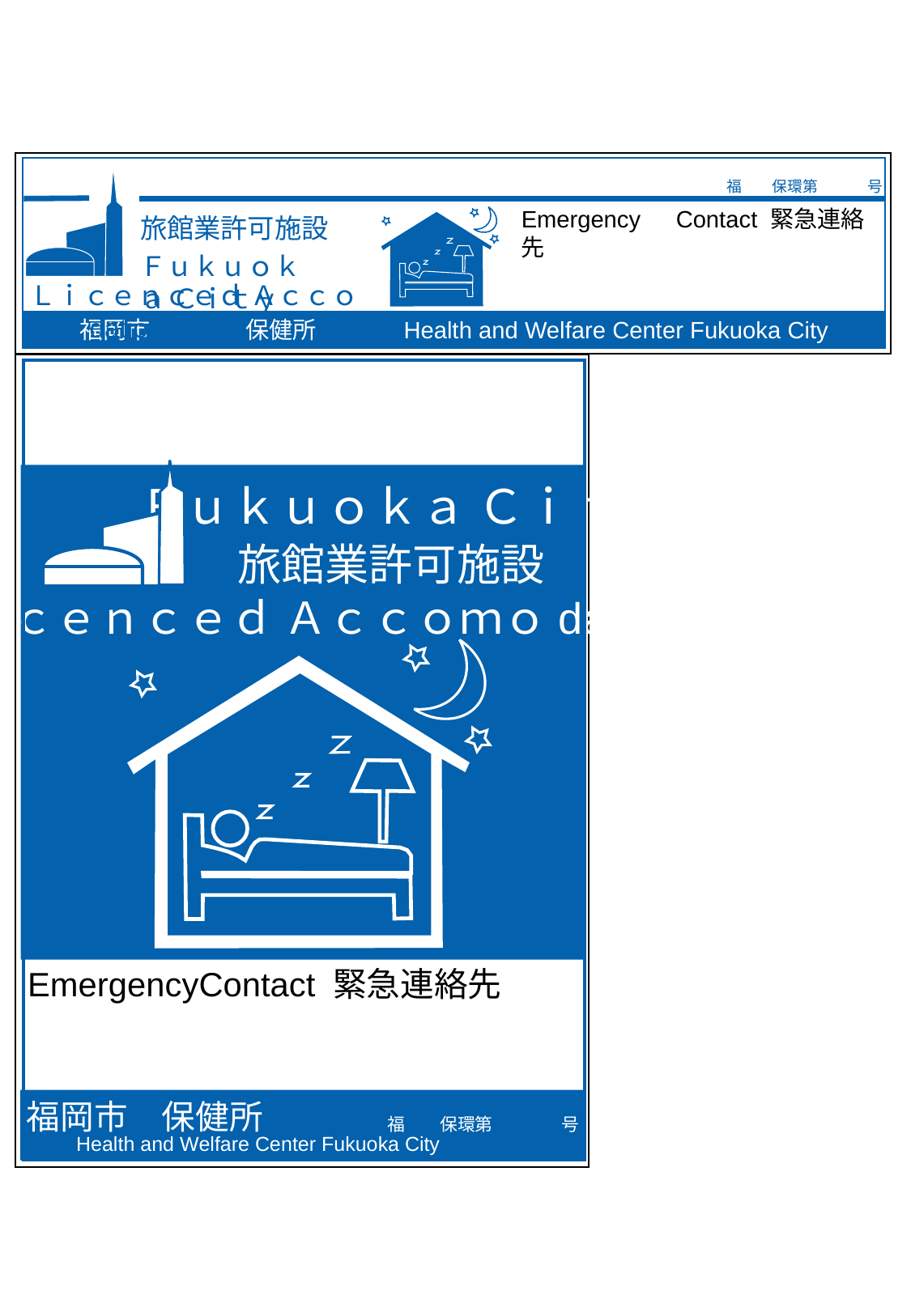

福　　保環第
号
Emergency　Contact 緊急連絡先
旅館業許可施設

Ｆｕｋｕｏｋａ Ｃｉｔｙ
Ｌｉｃｅｎｃｅｄ Ａｃｃｏｍｏdation
福岡市　　　　保健所　 　　 Health and Welfare Center Fukuoka City

Ｆｕｋｕｏｋａ Ｃｉｔｙ
旅館業許可施設
Ｌｉｃｅｎｃｅｄ Ａｃｃｏｍｏdation

EmergencyContact 緊急連絡先
福岡市　保健所
福　　保環第
号
　　 Health and Welfare Center Fukuoka City